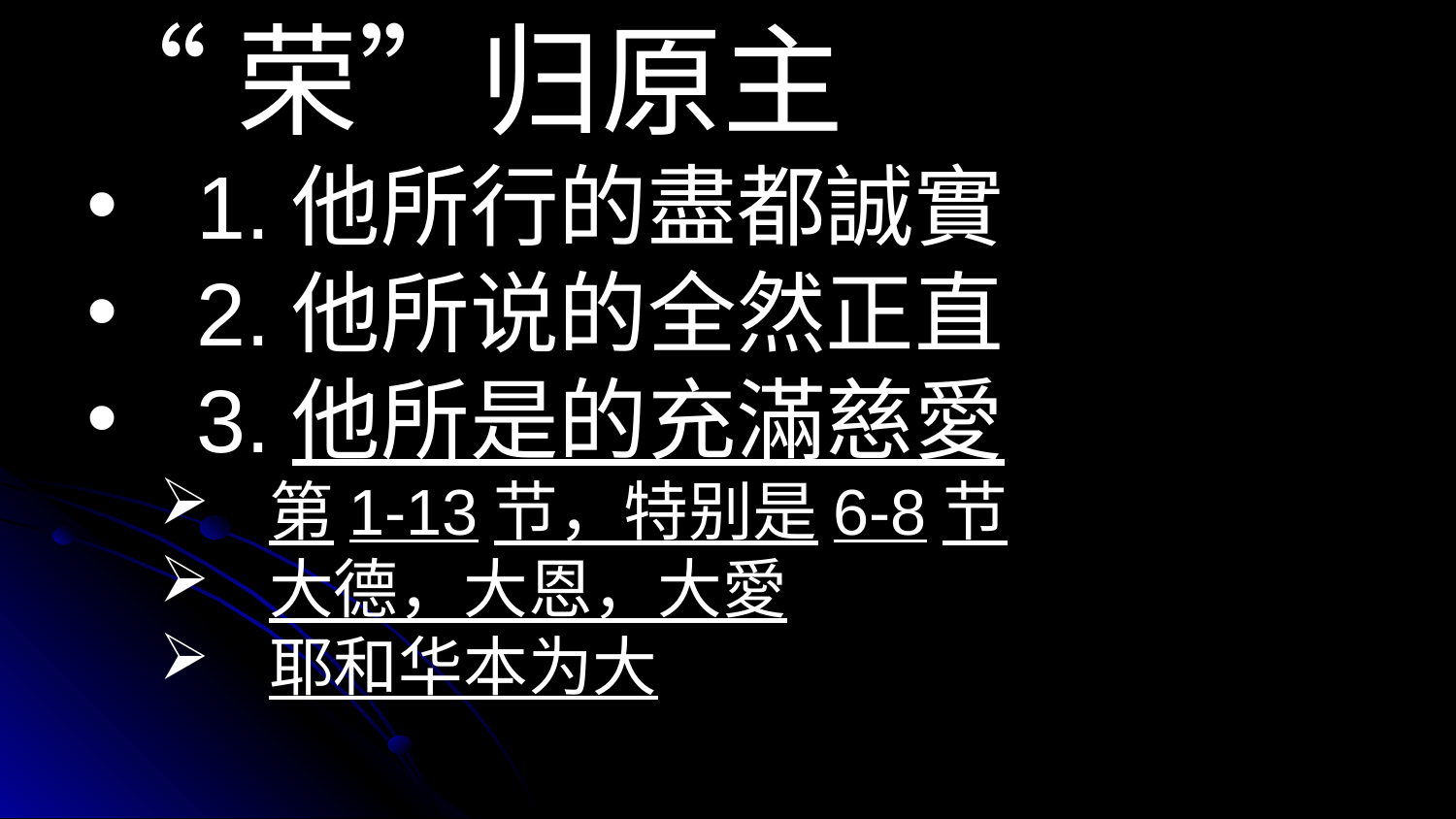

“荣”归原主
1.他所行的盡都誠實
2.他所说的全然正直
3.他所是的充滿慈愛
第1-13节，特别是6-8节
大德，大恩，大愛
耶和华本为大